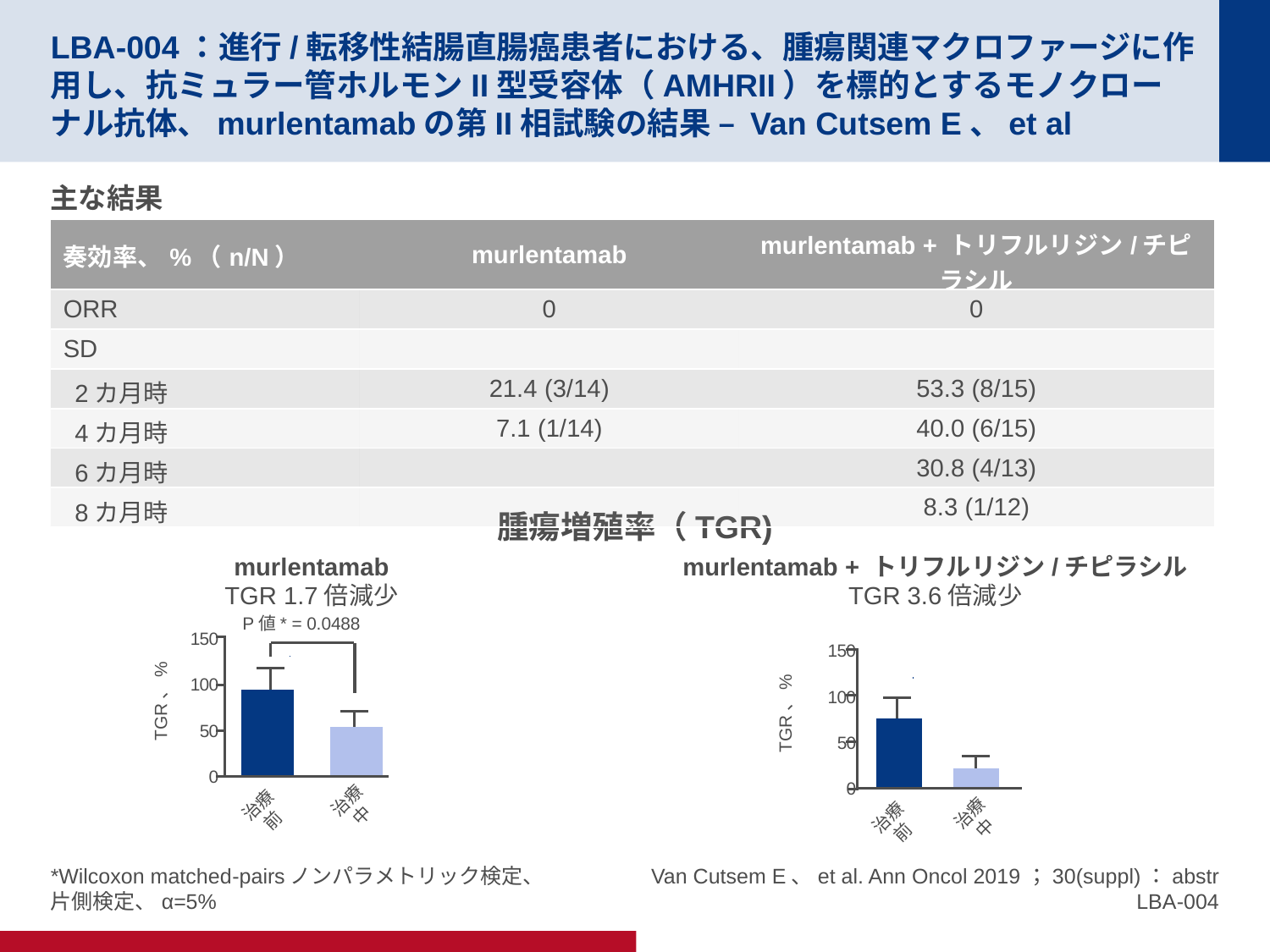

# LBA-004：進行/転移性結腸直腸癌患者における、腫瘍関連マクロファージに作用し、抗ミュラー管ホルモンII型受容体（AMHRII）を標的とするモノクローナル抗体、murlentamabの第II相試験の結果 – Van Cutsem E、et al
主な結果

| 奏効率、%（n/N） | murlentamab | murlentamab + トリフルリジン/チピラシル |
| --- | --- | --- |
| ORR | 0 | 0 |
| SD |  |  |
| 2カ月時 | 21.4 (3/14) | 53.3 (8/15) |
| 4カ月時 | 7.1 (1/14) | 40.0 (6/15) |
| 6カ月時 |  | 30.8 (4/13) |
| 8カ月時 |  | 8.3 (1/12) |
腫瘍増殖率（TGR)
murlentamab
TGR 1.7倍減少
murlentamab + トリフルリジン/チピラシル
TGR 3.6倍減少
P値* = 0.0488

### Chart

| Category | Column1 |
|---|---|
| Category 1 | 95.0 |
| Category 2 | 55.0 |
TGR、%
治療
中
治療
前

### Chart

| Category | Column1 |
|---|---|
| Category 1 | 77.0 |
| Category 2 | 22.0 |
TGR、%
治療
中
治療
前
*Wilcoxon matched-pairsノンパラメトリック検定、
片側検定、α=5%
Van Cutsem E、et al. Ann Oncol 2019；30(suppl)：abstr LBA-004